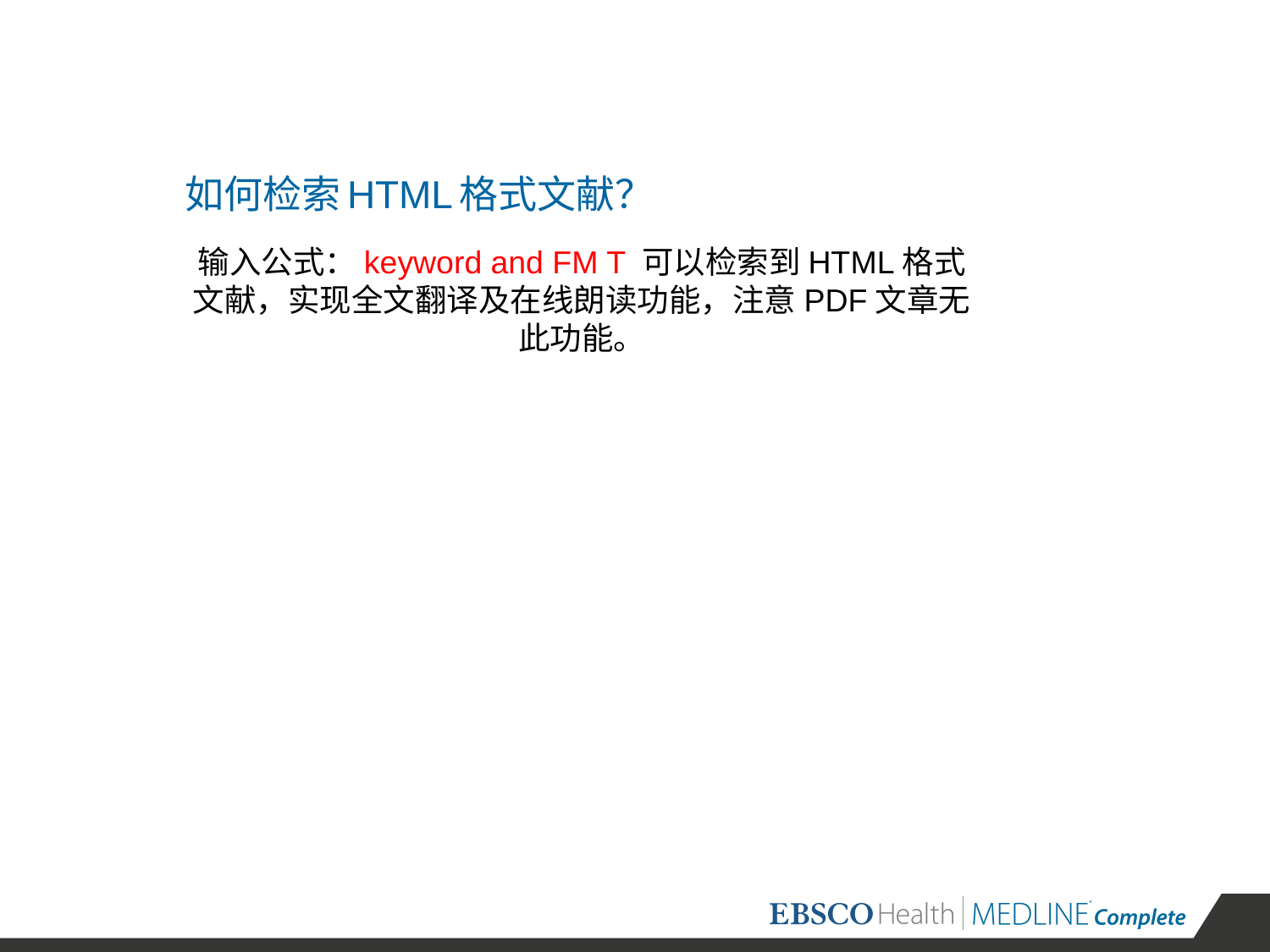

# 如何检索HTML格式文献？
输入公式：keyword and FM T 可以检索到HTML格式文献，实现全文翻译及在线朗读功能，注意PDF文章无此功能。